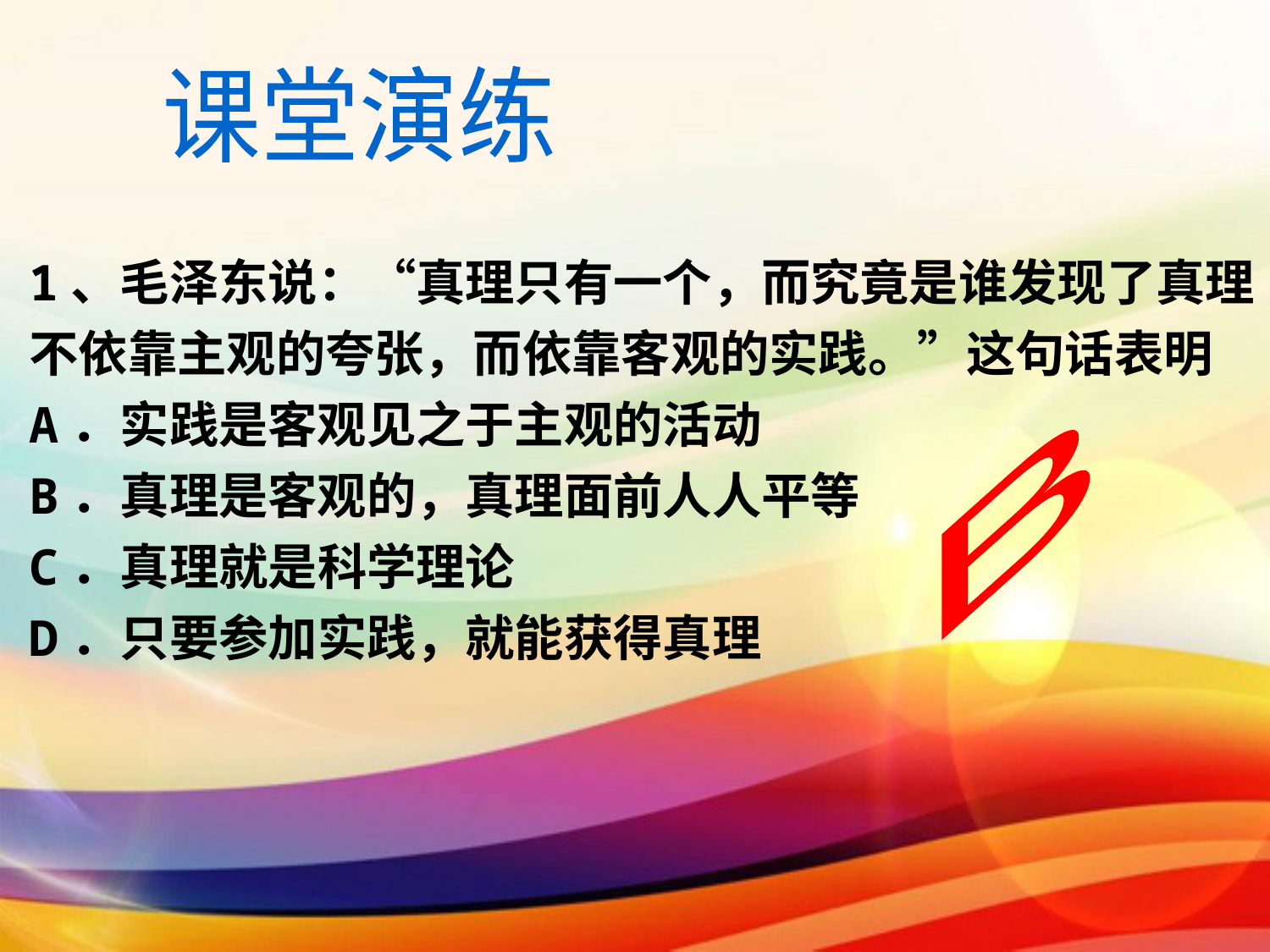

课堂演练
1、毛泽东说：“真理只有一个，而究竟是谁发现了真理
不依靠主观的夸张，而依靠客观的实践。”这句话表明
A．实践是客观见之于主观的活动
B．真理是客观的，真理面前人人平等
C．真理就是科学理论
D．只要参加实践，就能获得真理
B

27